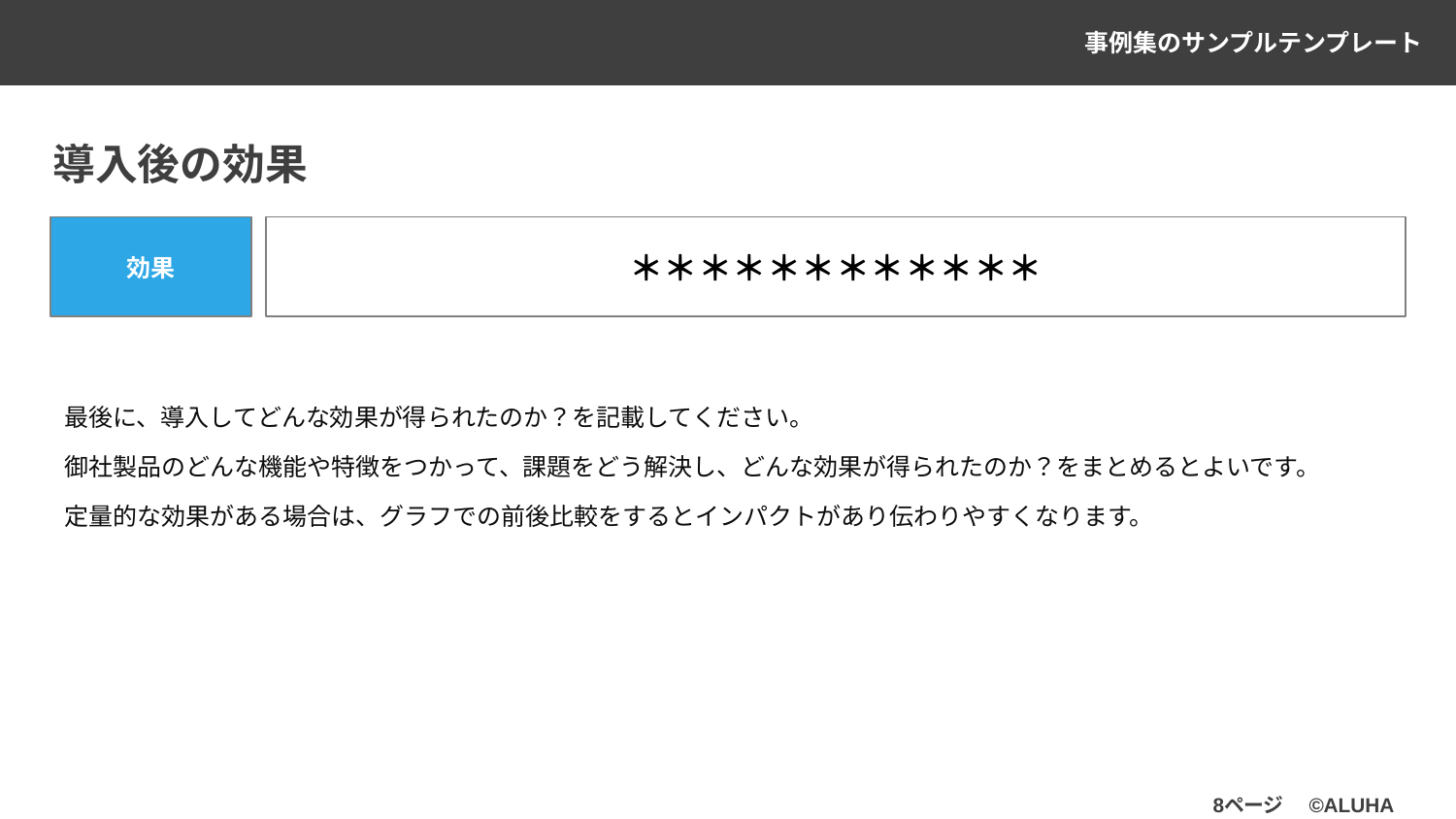

# 導入後の効果
効果
＊＊＊＊＊＊＊＊＊＊＊＊
最後に、導入してどんな効果が得られたのか？を記載してください。
御社製品のどんな機能や特徴をつかって、課題をどう解決し、どんな効果が得られたのか？をまとめるとよいです。
定量的な効果がある場合は、グラフでの前後比較をするとインパクトがあり伝わりやすくなります。